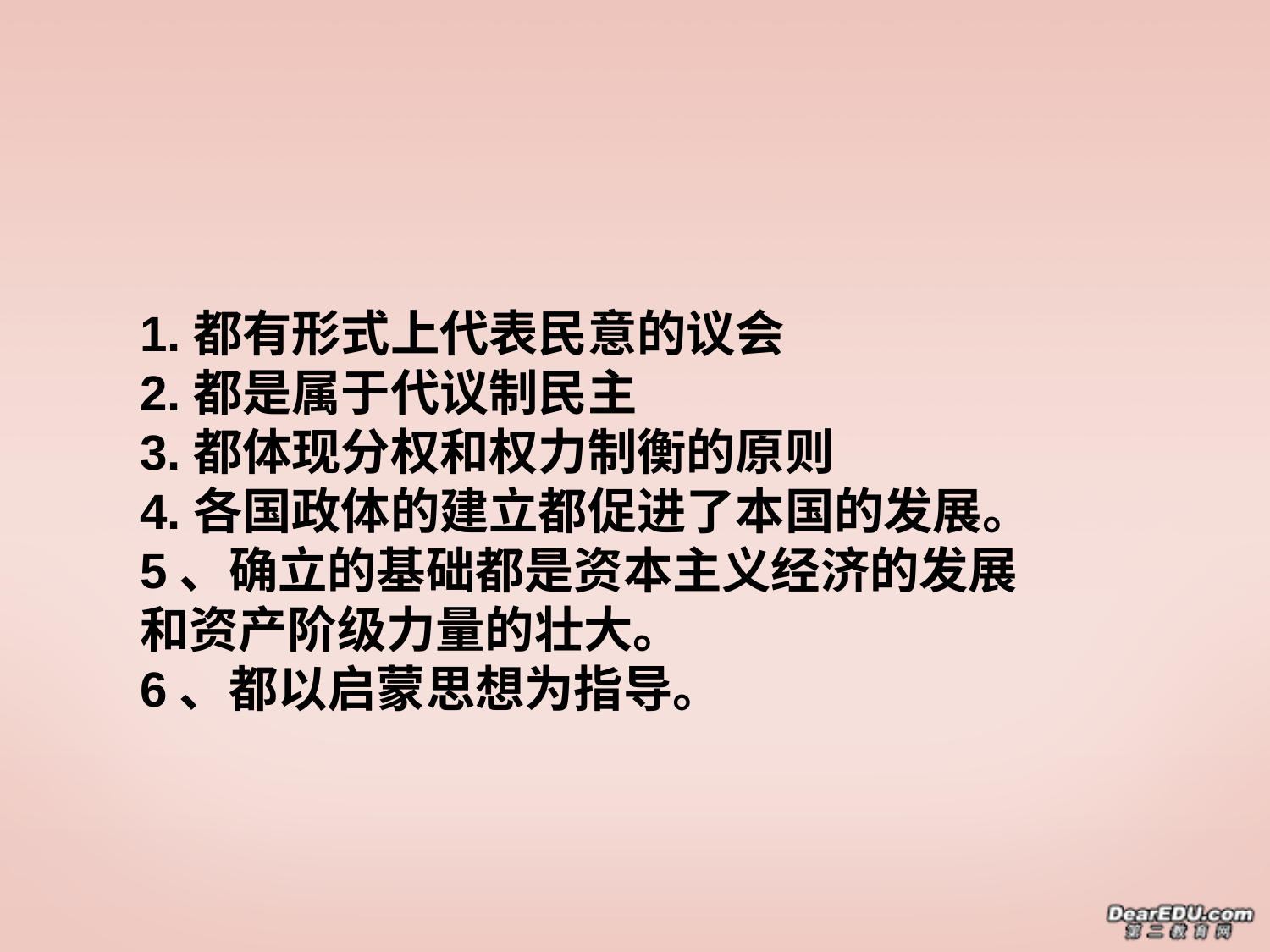

#

1.都有形式上代表民意的议会
2.都是属于代议制民主
3.都体现分权和权力制衡的原则
4.各国政体的建立都促进了本国的发展。
5、确立的基础都是资本主义经济的发展和资产阶级力量的壮大。
6、都以启蒙思想为指导。